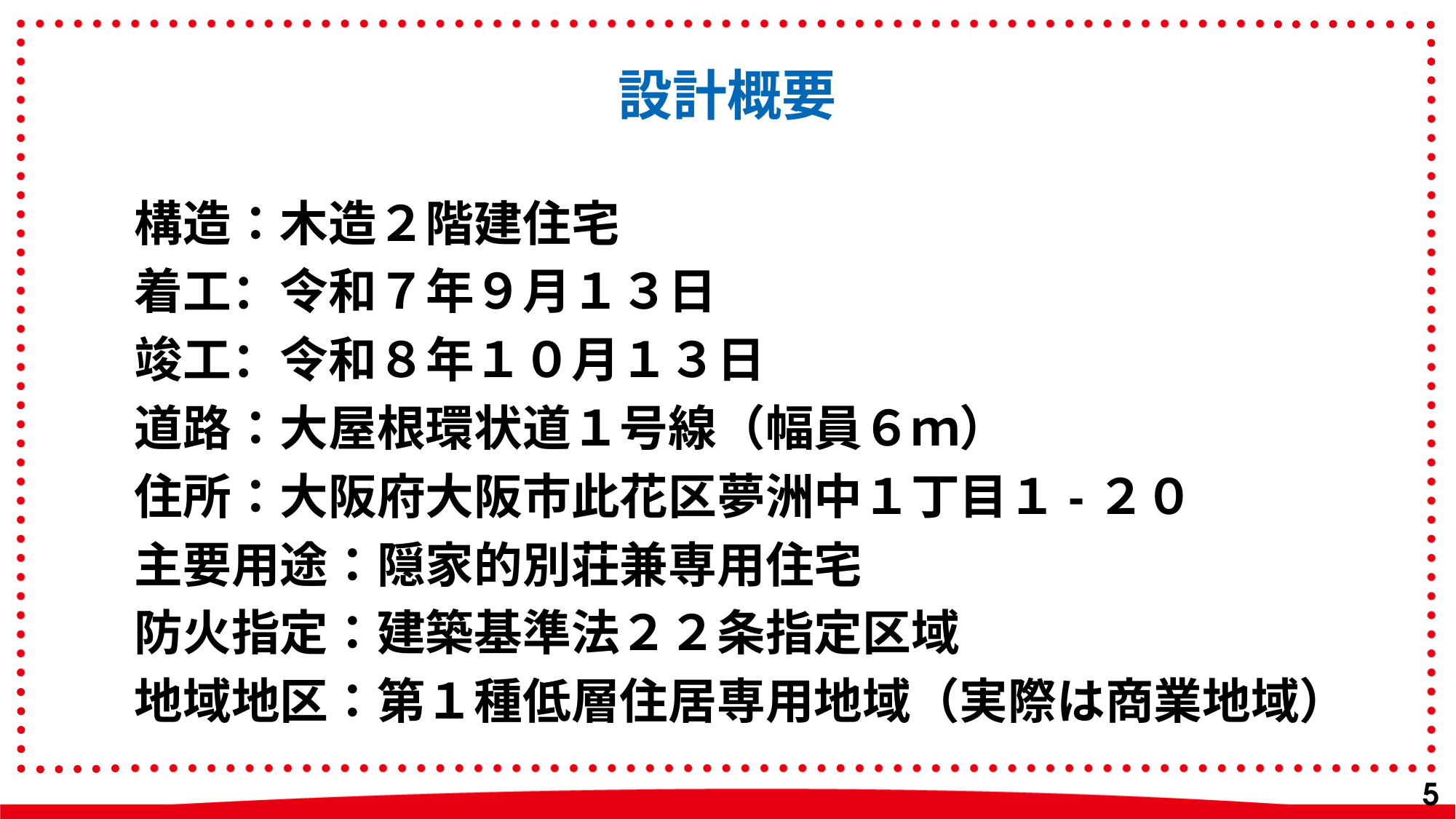

設計概要

構造：木造２階建住宅
着工：令和７年９月１３日
竣工：令和８年１０月１３日
道路：大屋根環状道１号線（幅員６ｍ）
住所：大阪府大阪市此花区夢洲中１丁目１-２０
主要用途：隠家的別荘兼専用住宅
防火指定：建築基準法２２条指定区域
地域地区：第１種低層住居専用地域（実際は商業地域）

5